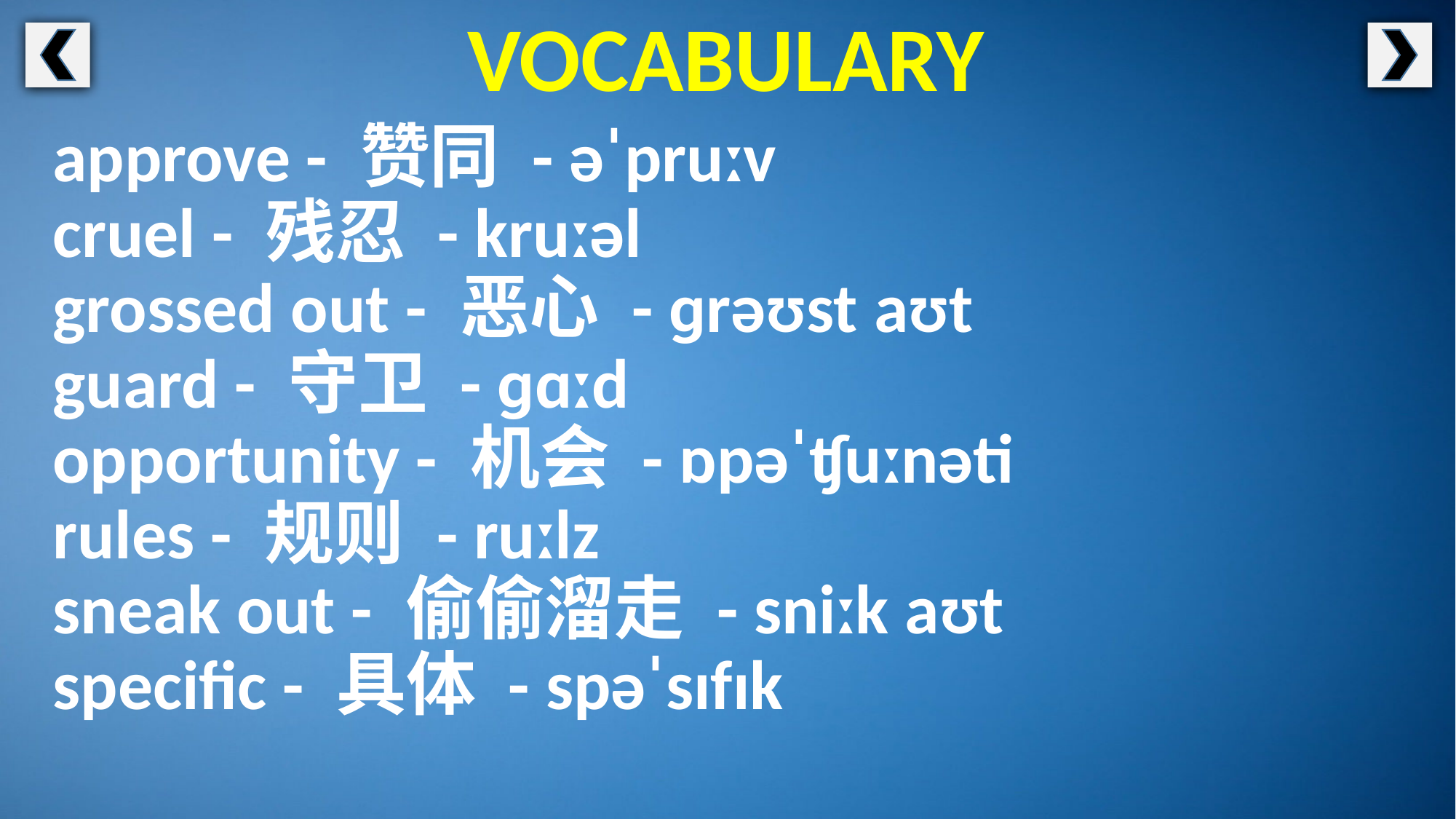

VOCABULARY
approve - 赞同 - əˈpruːv
cruel - 残忍 - kruːəl
grossed out - 恶心 - ɡrəʊst aʊt
guard - 守卫 - ɡɑːd
opportunity - 机会 - ɒpəˈʧuːnəti
rules - 规则 - ruːlz
sneak out - 偷偷溜走 - sniːk aʊt
specific - 具体 - spəˈsɪfɪk